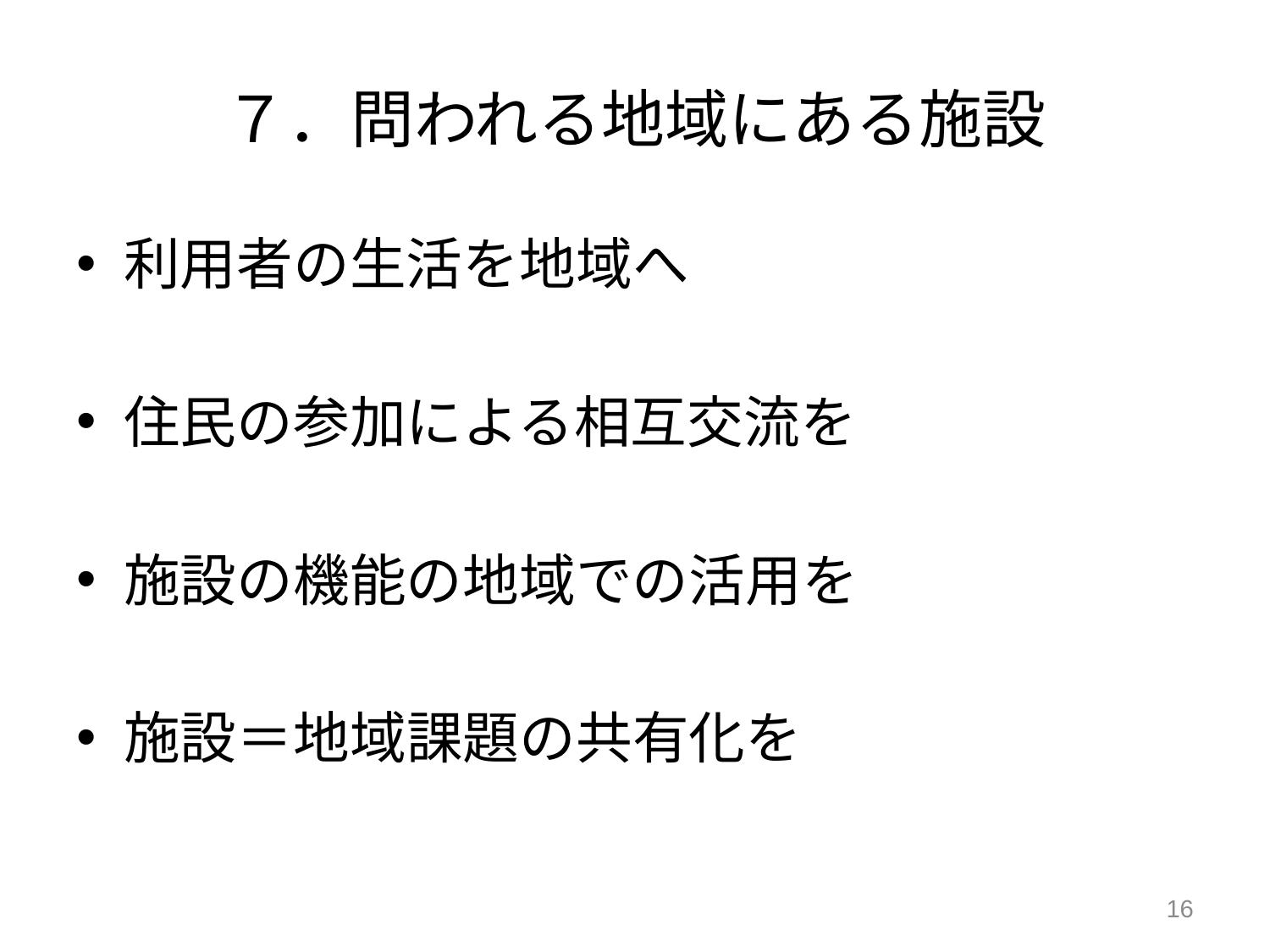

# ７．問われる地域にある施設
利用者の生活を地域へ

住民の参加による相互交流を

施設の機能の地域での活用を

施設＝地域課題の共有化を
16